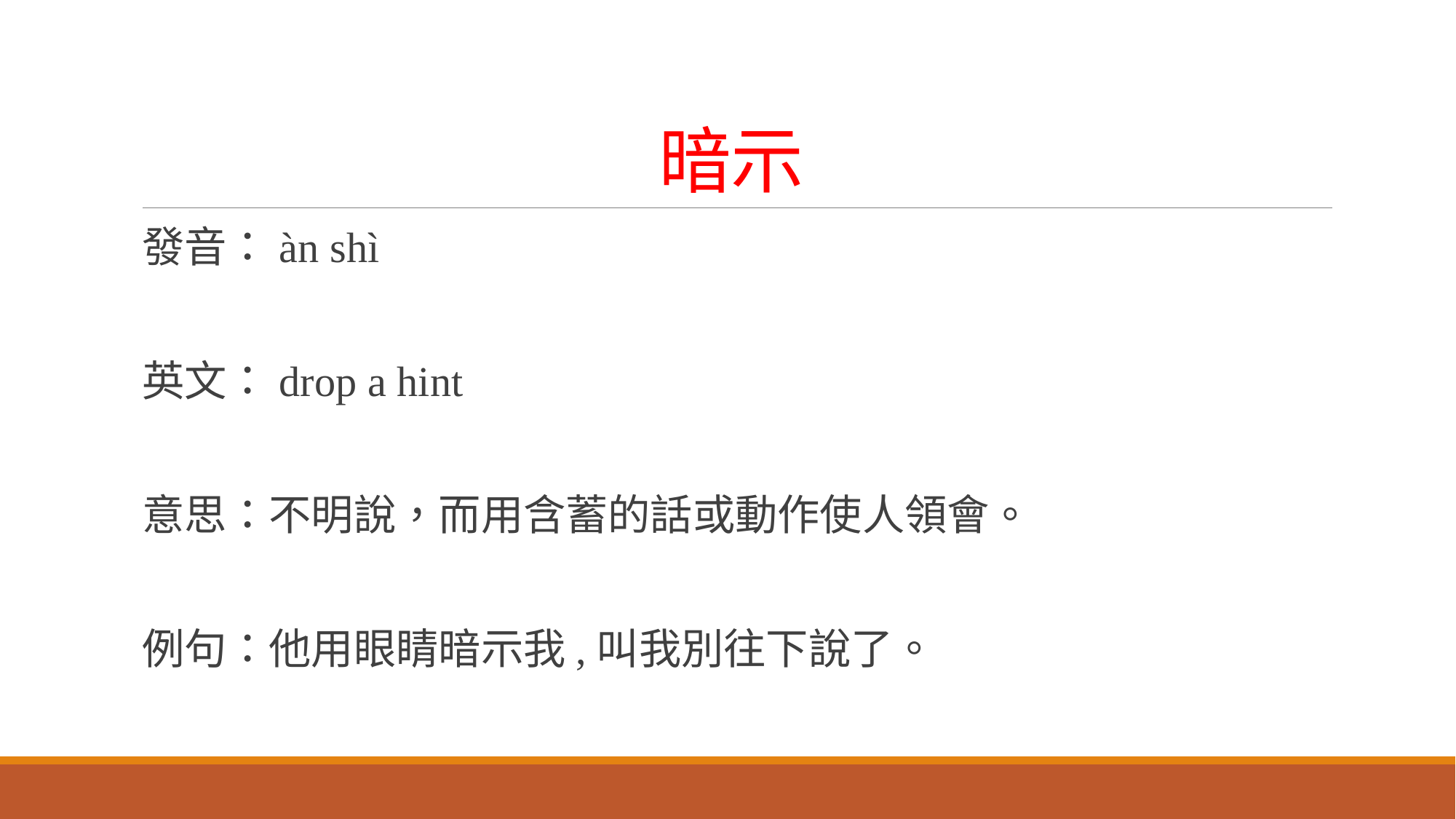

# 暗示
發音：àn shì

英文：drop a hint

意思：不明說，而用含蓄的話或動作使人領會。

例句：他用眼睛暗示我,叫我別往下說了。